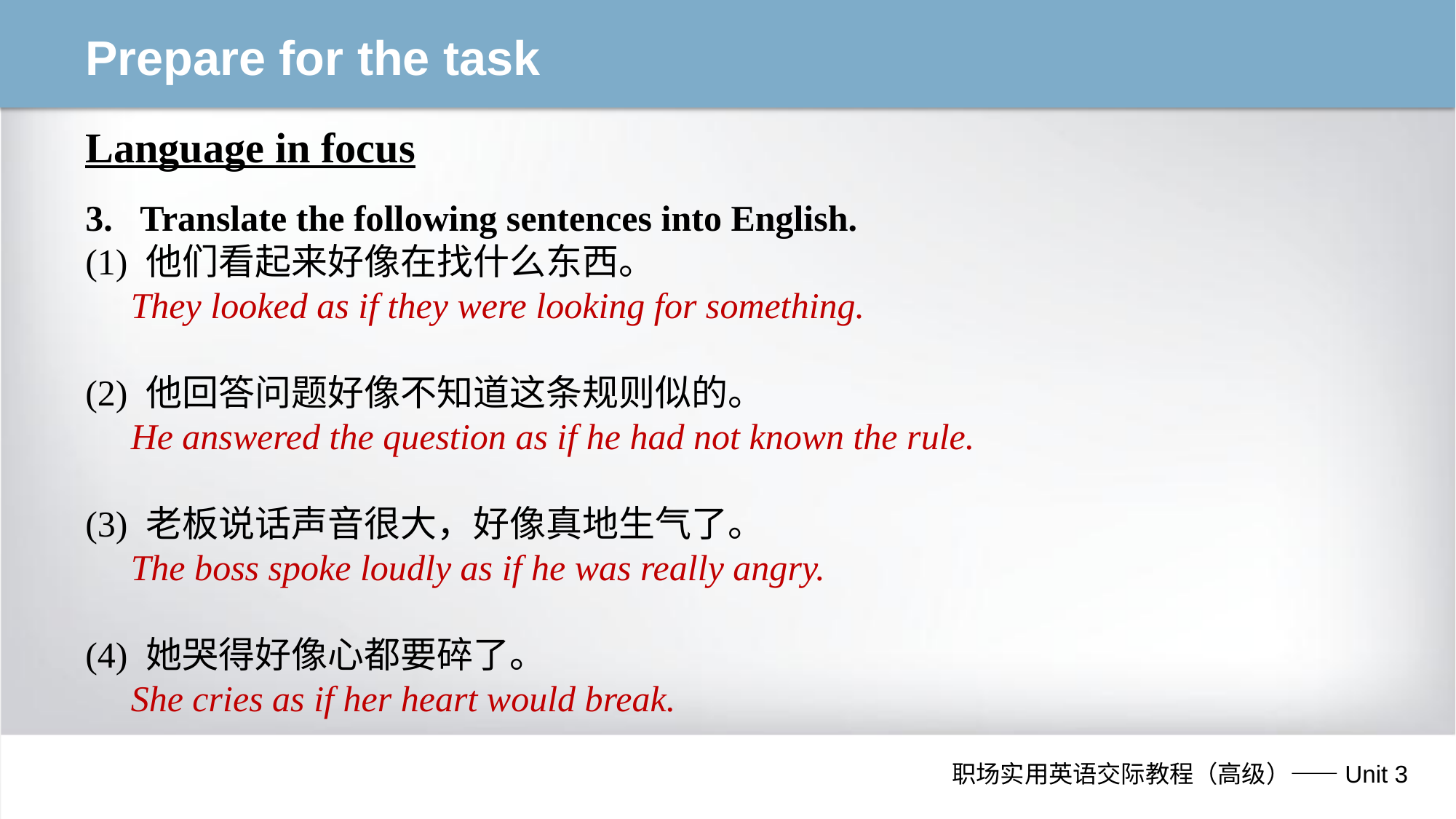

Prepare for the task
Language in focus
Translate the following sentences into English.
(1) 他们看起来好像在找什么东西。
     They looked as if they were looking for something.

(2) 他回答问题好像不知道这条规则似的。
     He answered the question as if he had not known the rule.

(3) 老板说话声音很大，好像真地生气了。
     The boss spoke loudly as if he was really angry.

(4) 她哭得好像心都要碎了。
     She cries as if her heart would break.
职场实用英语交际教程（高级）——Unit 3